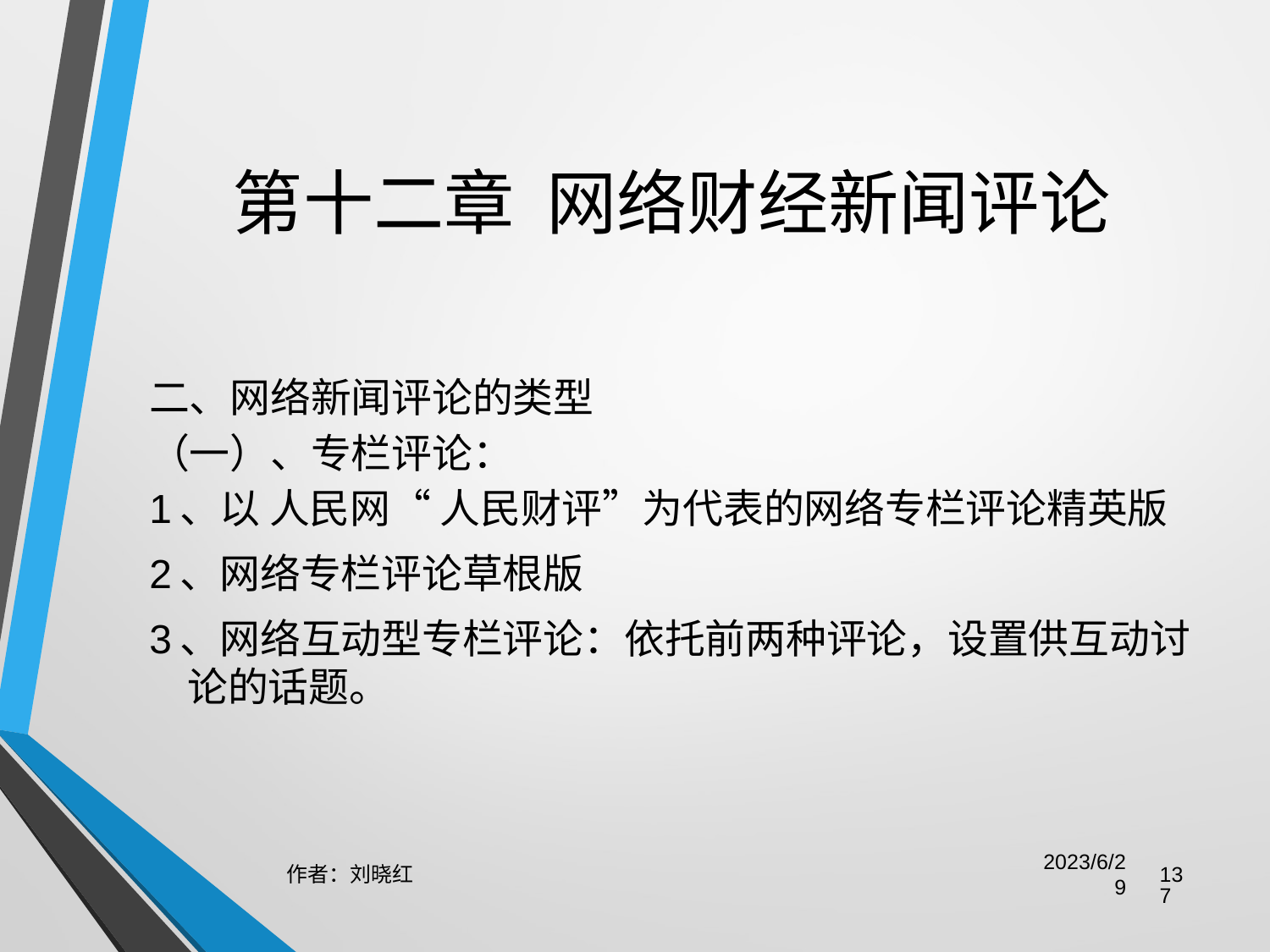

# 第十二章  网络财经新闻评论
二、网络新闻评论的类型
（一）、专栏评论：
1、以 人民网“ 人民财评”为代表的网络专栏评论精英版
2、网络专栏评论草根版
3、网络互动型专栏评论：依托前两种评论，设置供互动讨论的话题。

作者：刘晓红
2023/6/29
137